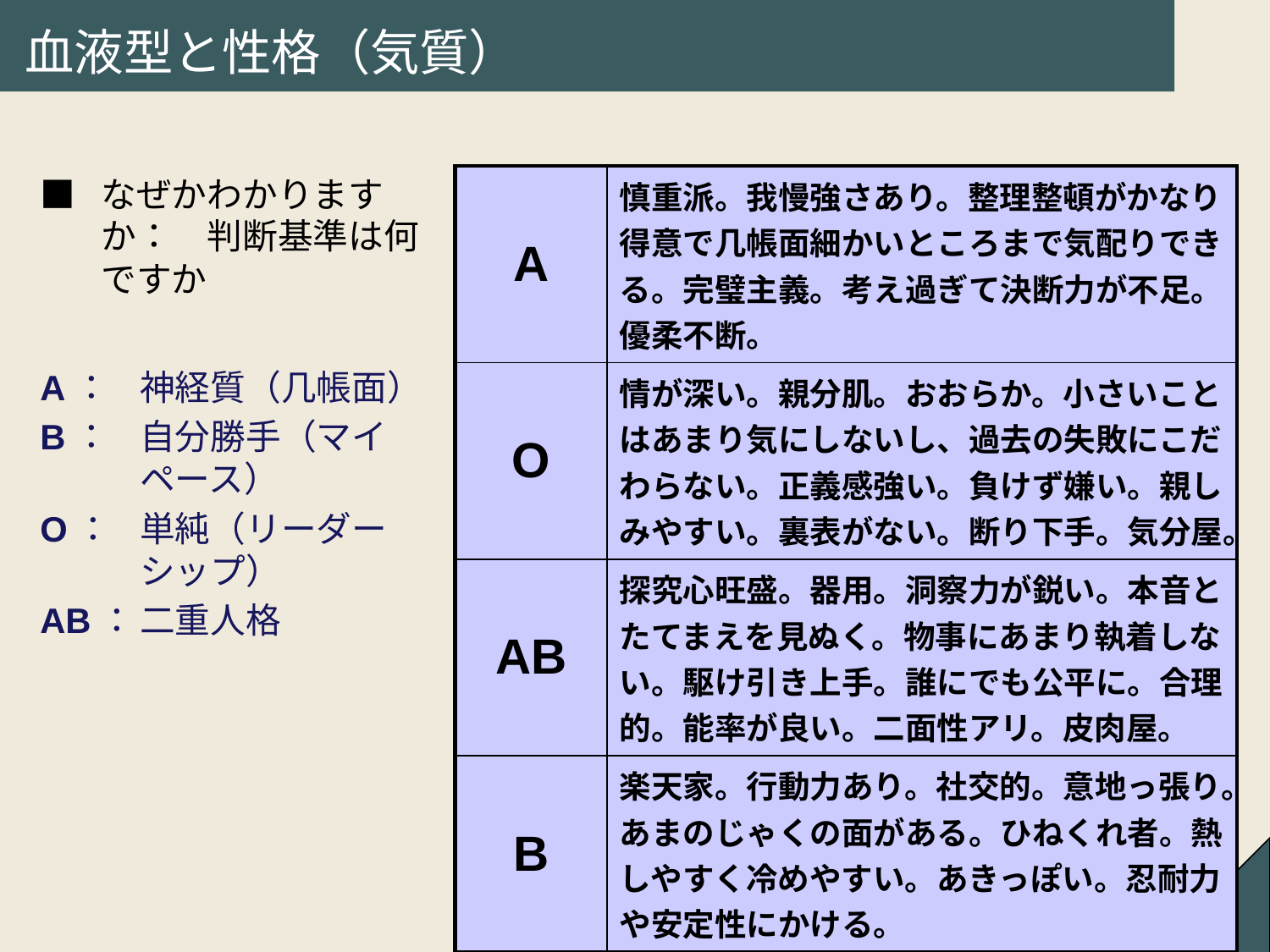

# 血液型と性格（気質）
■	なぜかわかりますか：　判断基準は何ですか

A：	神経質（几帳面）
B：	自分勝手（マイペース）
O：	単純（リーダーシップ）
AB：	二重人格
| A | 慎重派。我慢強さあり。整理整頓がかなり得意で几帳面細かいところまで気配りできる。完璧主義。考え過ぎて決断力が不足。優柔不断。 |
| --- | --- |
| O | 情が深い。親分肌。おおらか。小さいことはあまり気にしないし、過去の失敗にこだわらない。正義感強い。負けず嫌い。親しみやすい。裏表がない。断り下手。気分屋。 |
| AB | 探究心旺盛。器用。洞察力が鋭い。本音とたてまえを見ぬく。物事にあまり執着しない。駆け引き上手。誰にでも公平に。合理的。能率が良い。二面性アリ。皮肉屋。 |
| B | 楽天家。行動力あり。社交的。意地っ張り。あまのじゃくの面がある。ひねくれ者。熱しやすく冷めやすい。あきっぽい。忍耐力や安定性にかける。 |